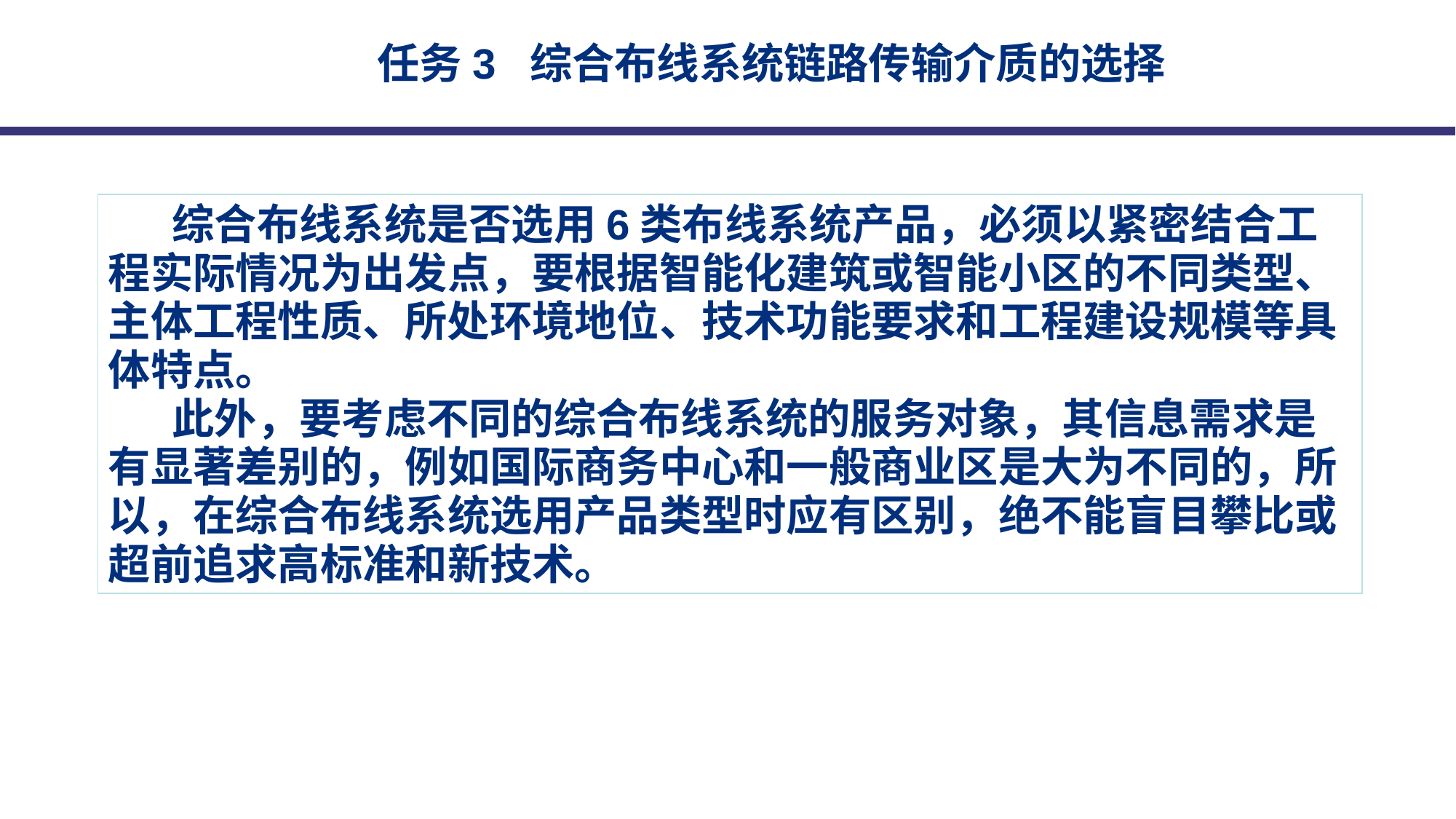

任务3  综合布线系统链路传输介质的选择
综合布线系统是否选用6类布线系统产品，必须以紧密结合工程实际情况为出发点，要根据智能化建筑或智能小区的不同类型、主体工程性质、所处环境地位、技术功能要求和工程建设规模等具体特点。
此外，要考虑不同的综合布线系统的服务对象，其信息需求是有显著差别的，例如国际商务中心和一般商业区是大为不同的，所以，在综合布线系统选用产品类型时应有区别，绝不能盲目攀比或超前追求高标准和新技术。